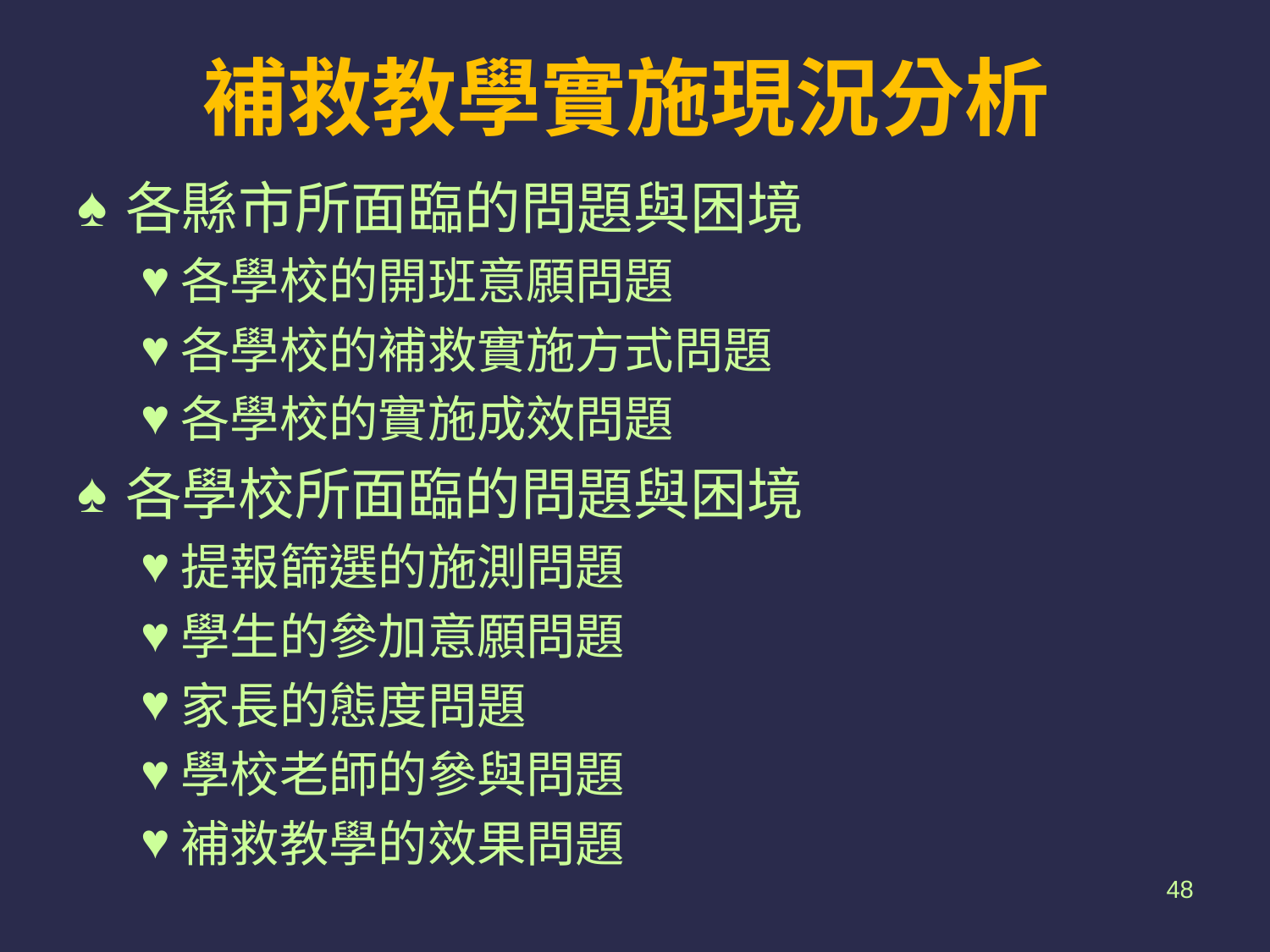

# 補救教學實施現況分析
各縣市所面臨的問題與困境
各學校的開班意願問題
各學校的補救實施方式問題
各學校的實施成效問題
各學校所面臨的問題與困境
提報篩選的施測問題
學生的參加意願問題
家長的態度問題
學校老師的參與問題
補救教學的效果問題
48